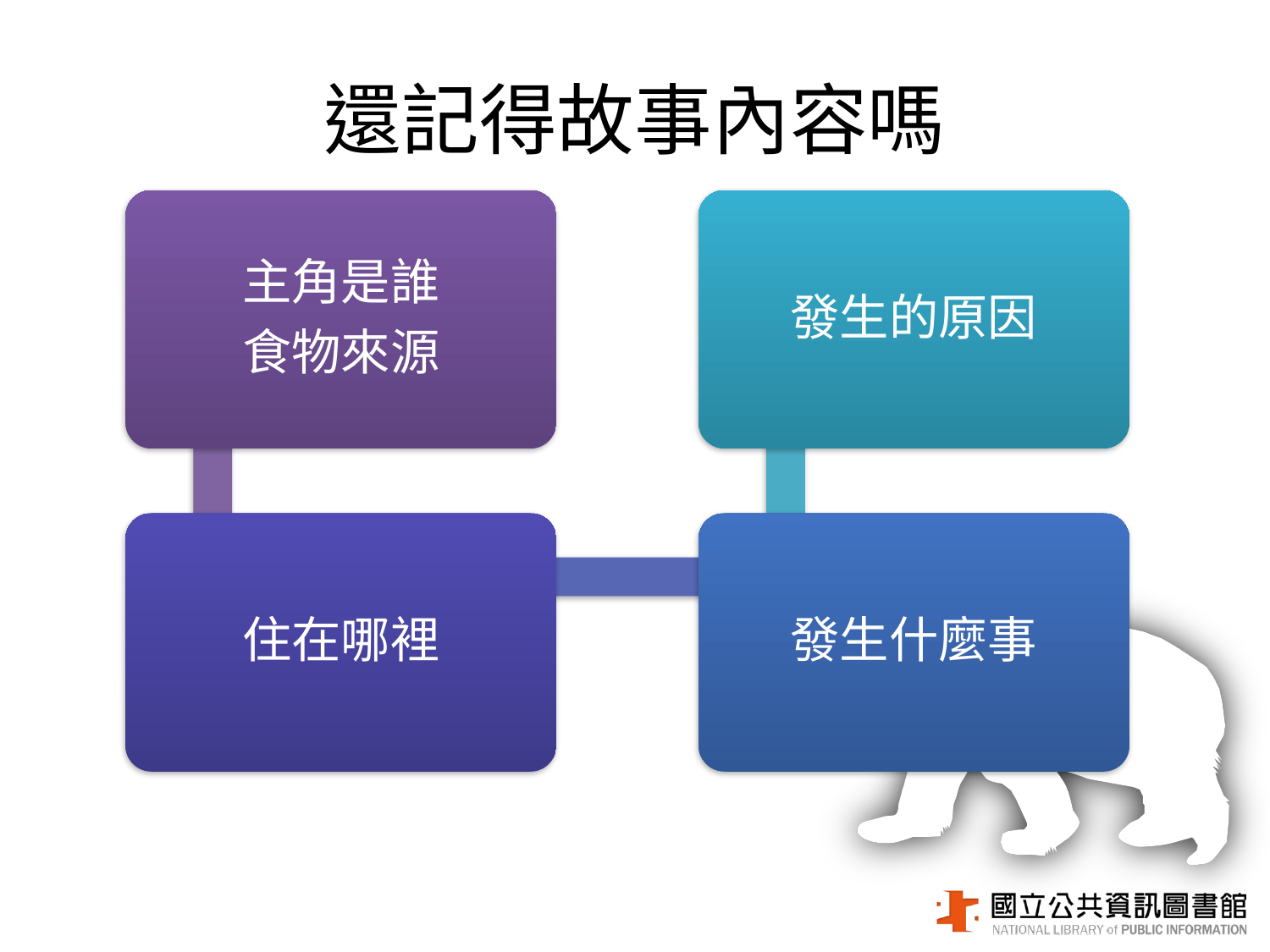

# 還記得故事內容嗎
主角是誰
食物來源
住在哪裡
發生什麼事
發生的原因